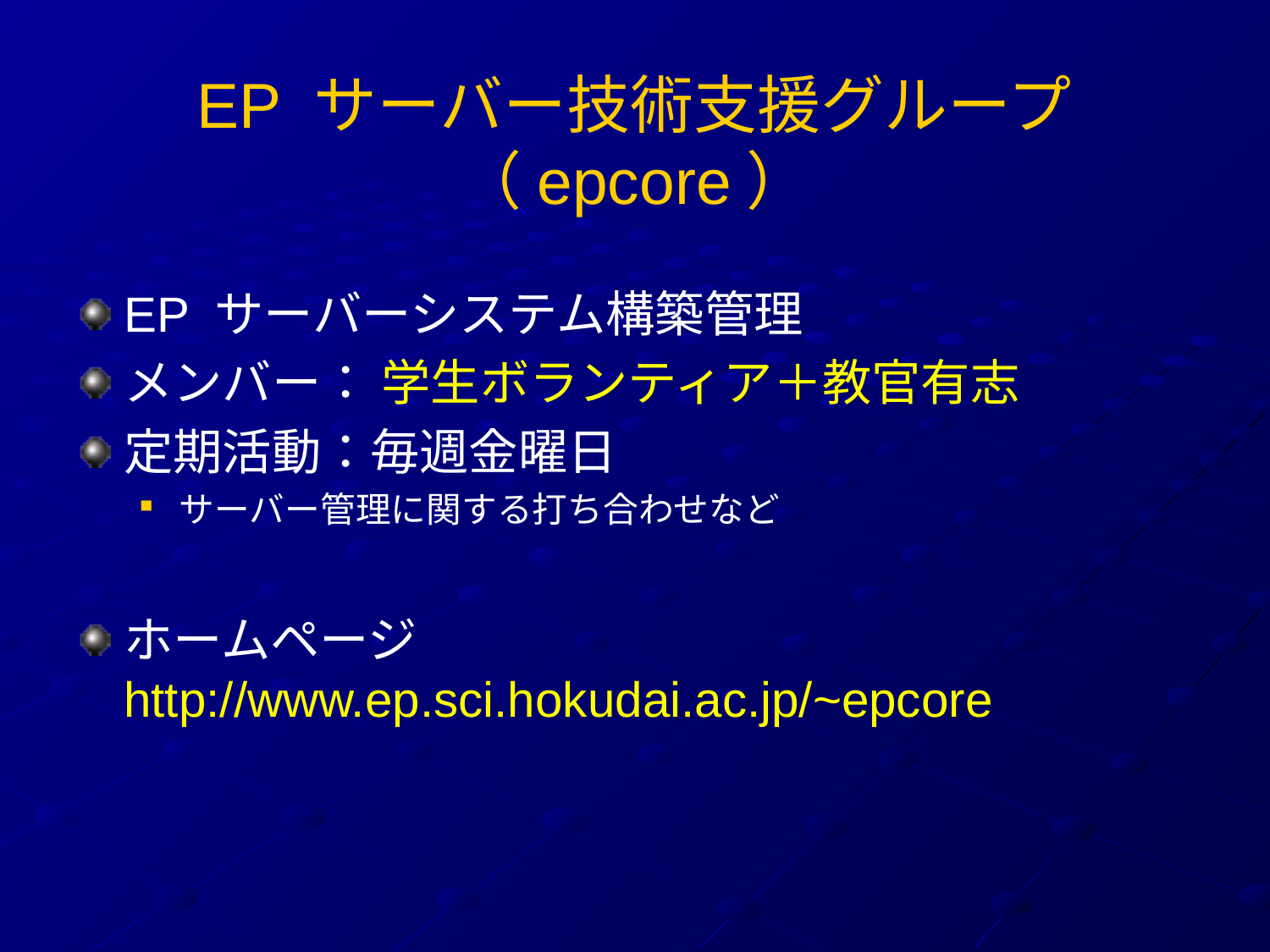

# EP サーバー技術支援グループ （epcore）
EP サーバーシステム構築管理
メンバー： 学生ボランティア＋教官有志
定期活動：毎週金曜日
サーバー管理に関する打ち合わせなど

ホームページ
http://www.ep.sci.hokudai.ac.jp/~epcore